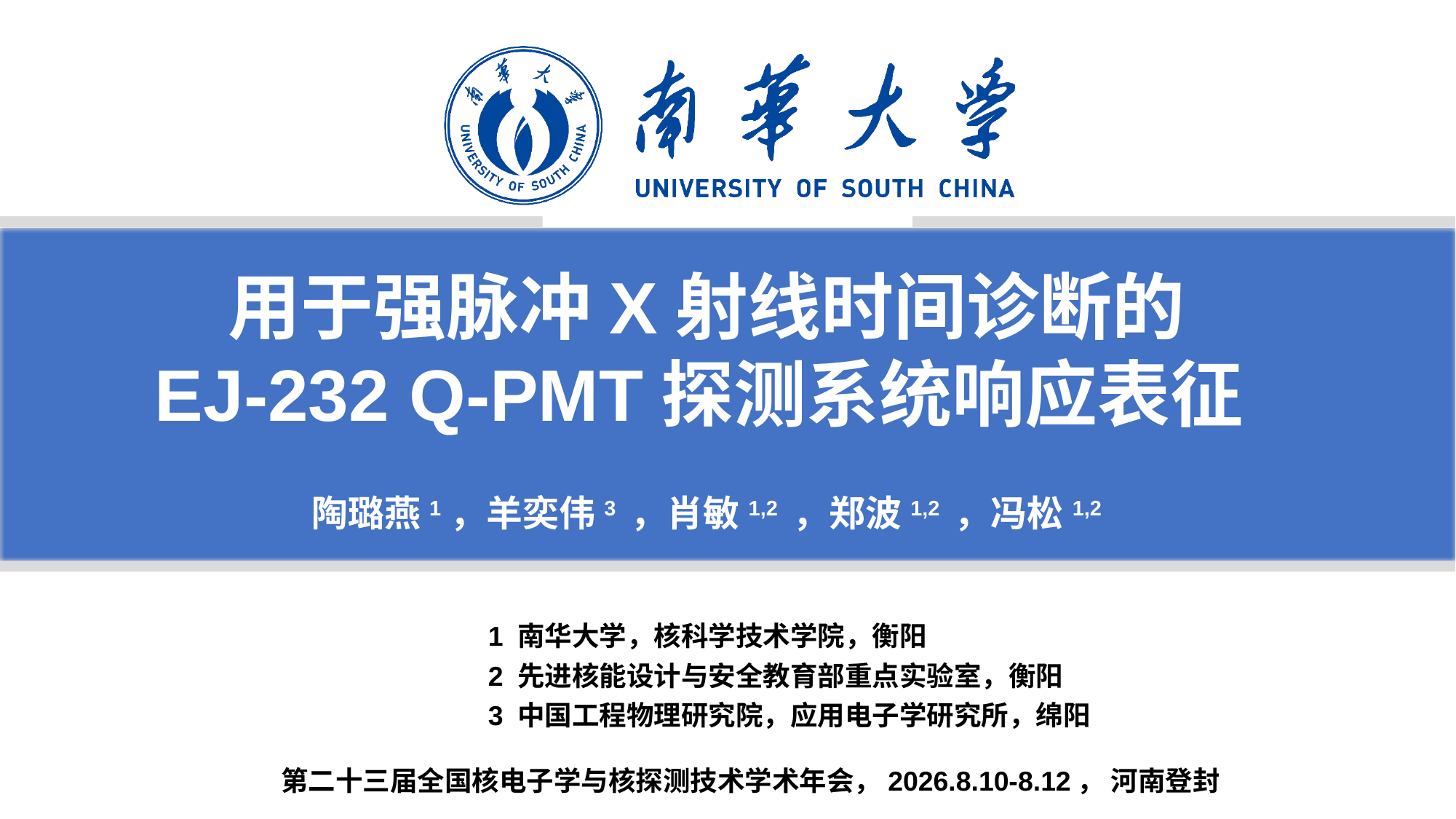

用于强脉冲X射线时间诊断的
EJ-232 Q-PMT探测系统响应表征
陶璐燕1，羊奕伟3 ，肖敏1,2 ，郑波1,2 ，冯松1,2
1 南华大学，核科学技术学院，衡阳
2 先进核能设计与安全教育部重点实验室，衡阳
3 中国工程物理研究院，应用电子学研究所，绵阳
第二十三届全国核电子学与核探测技术学术年会，2026.8.10-8.12， 河南登封